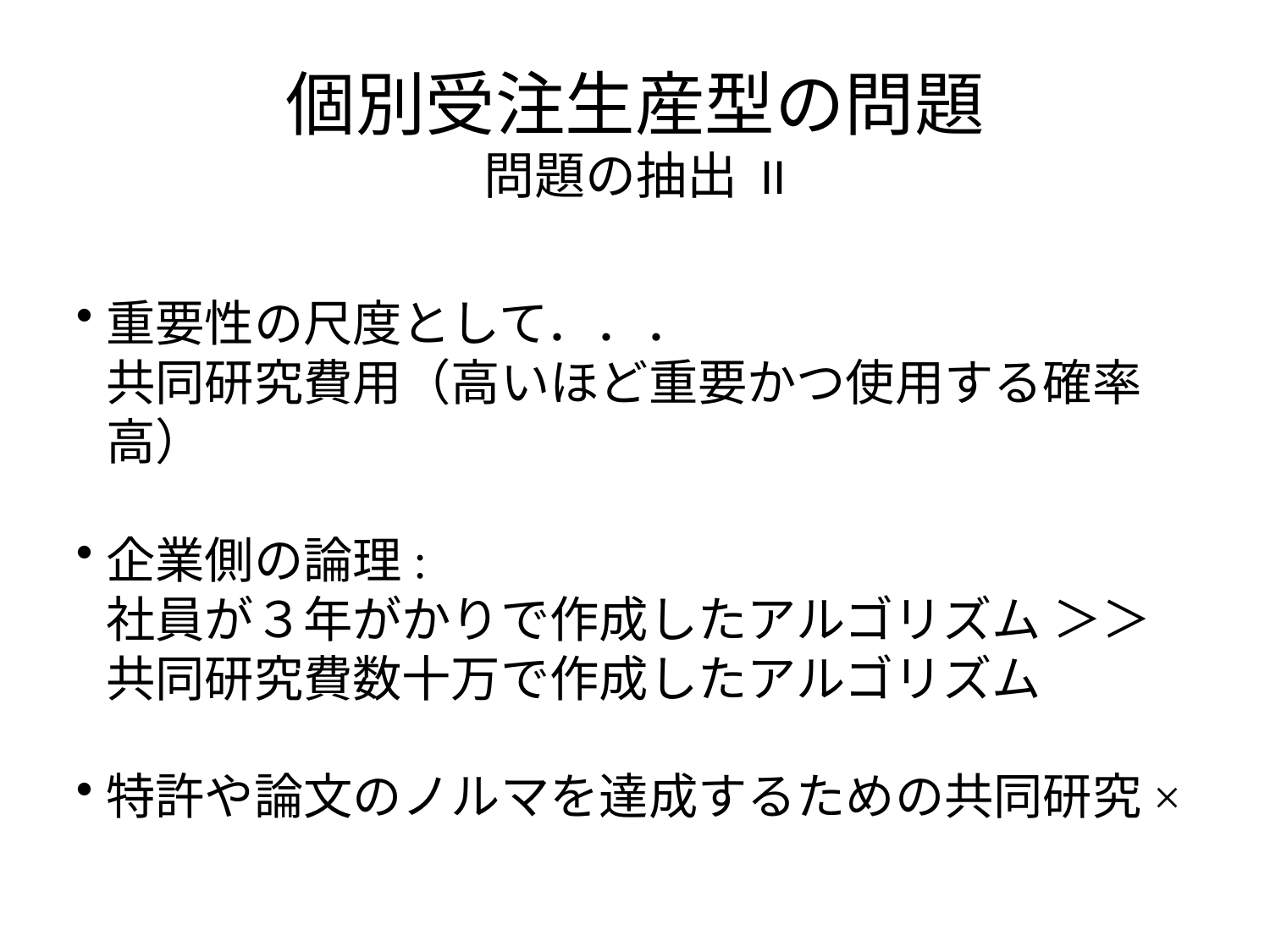

# 個別受注生産型の問題 問題の抽出 II
重要性の尺度として．．．
共同研究費用（高いほど重要かつ使用する確率高）
企業側の論理:
社員が３年がかりで作成したアルゴリズム ＞＞共同研究費数十万で作成したアルゴリズム
特許や論文のノルマを達成するための共同研究×